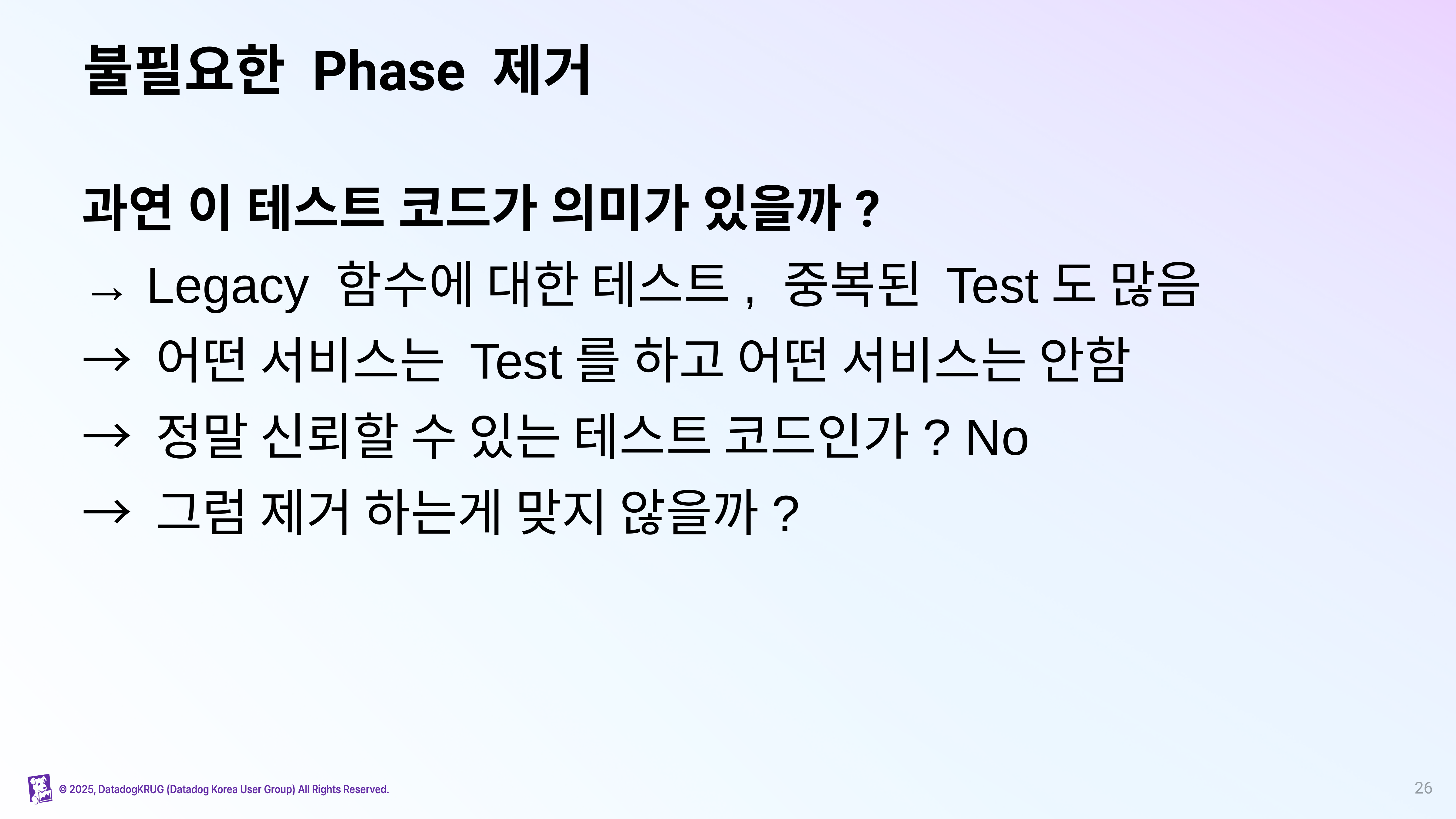

# 불필요한 Phase 제거
과연 이 테스트 코드가 의미가 있을까?
→ Legacy 함수에 대한 테스트, 중복된 Test도 많음
→ 어떤 서비스는 Test를 하고 어떤 서비스는 안함
→ 정말 신뢰할 수 있는 테스트 코드인가? No
→ 그럼 제거 하는게 맞지 않을까?

26